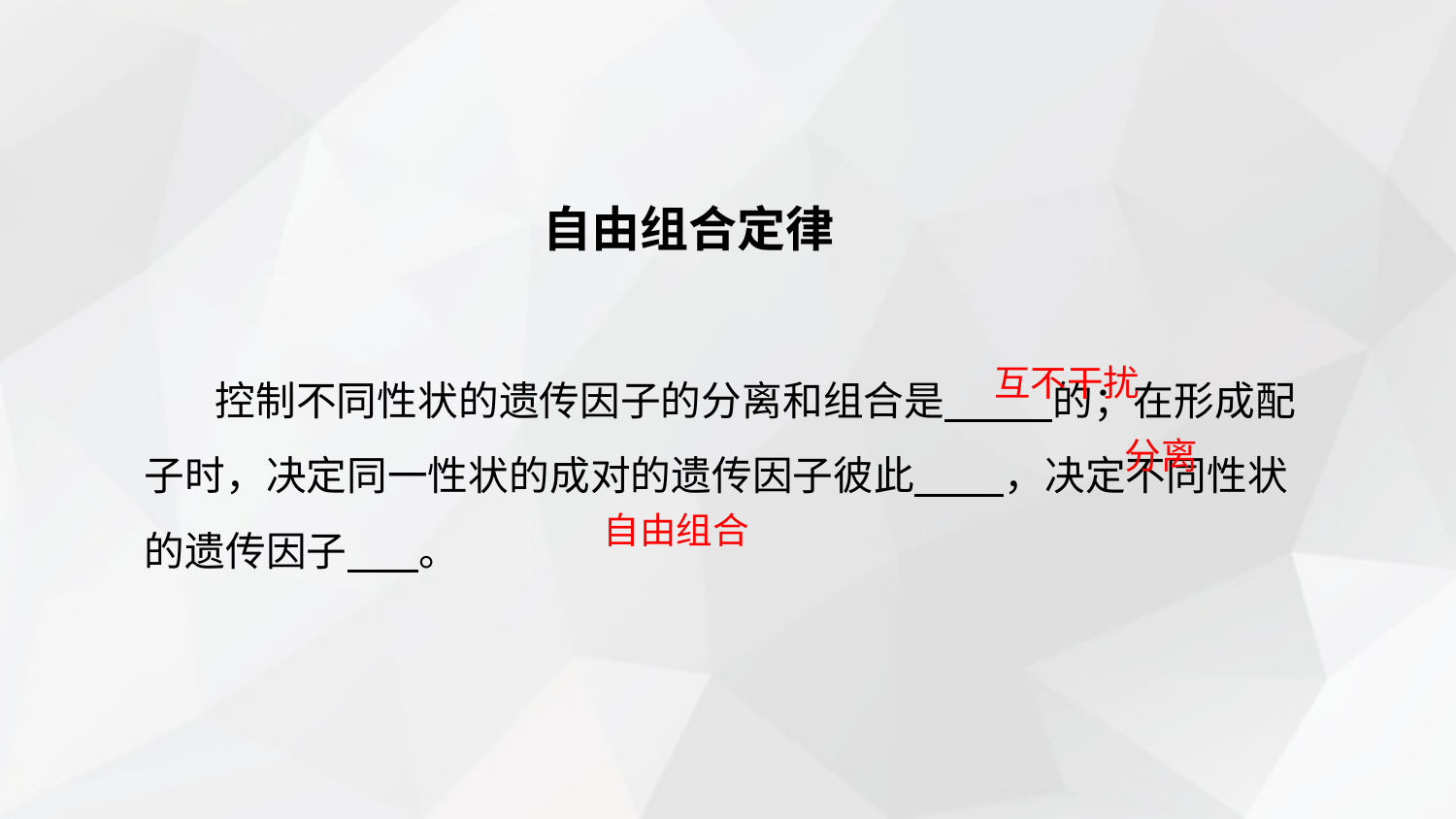

#
自由组合定律
　　控制不同性状的遗传因子的分离和组合是            的；在形成配子时，决定同一性状的成对的遗传因子彼此          ，决定不同性状的遗传因子        。
互不干扰
分离
自由组合